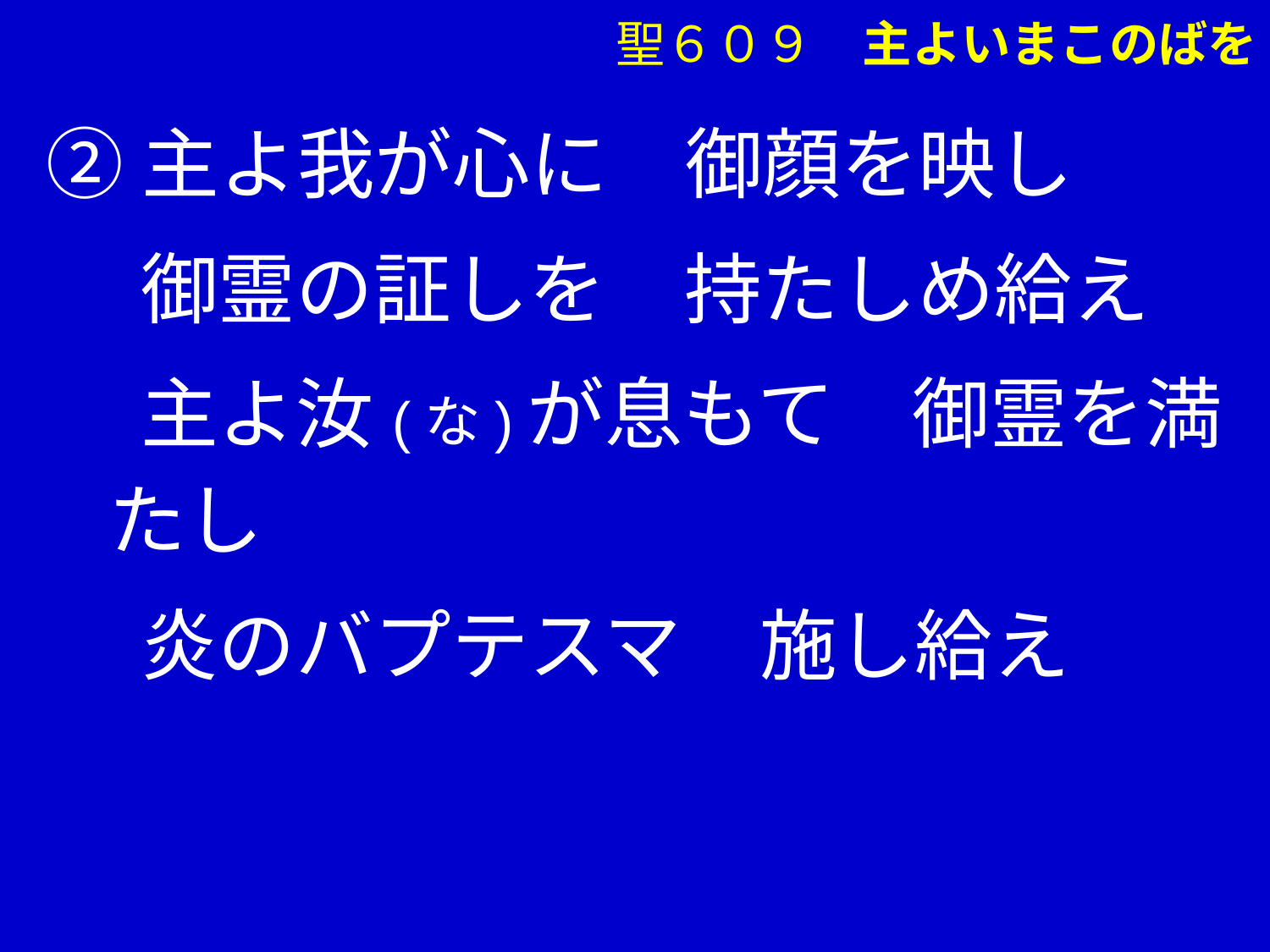

②主よ我が心に　御顔を映し
　 御霊の証しを　持たしめ給え
　 主よ汝(な)が息もて　御霊を満たし
　 炎のバプテスマ　施し給え
聖６０９　主よいまこのばを